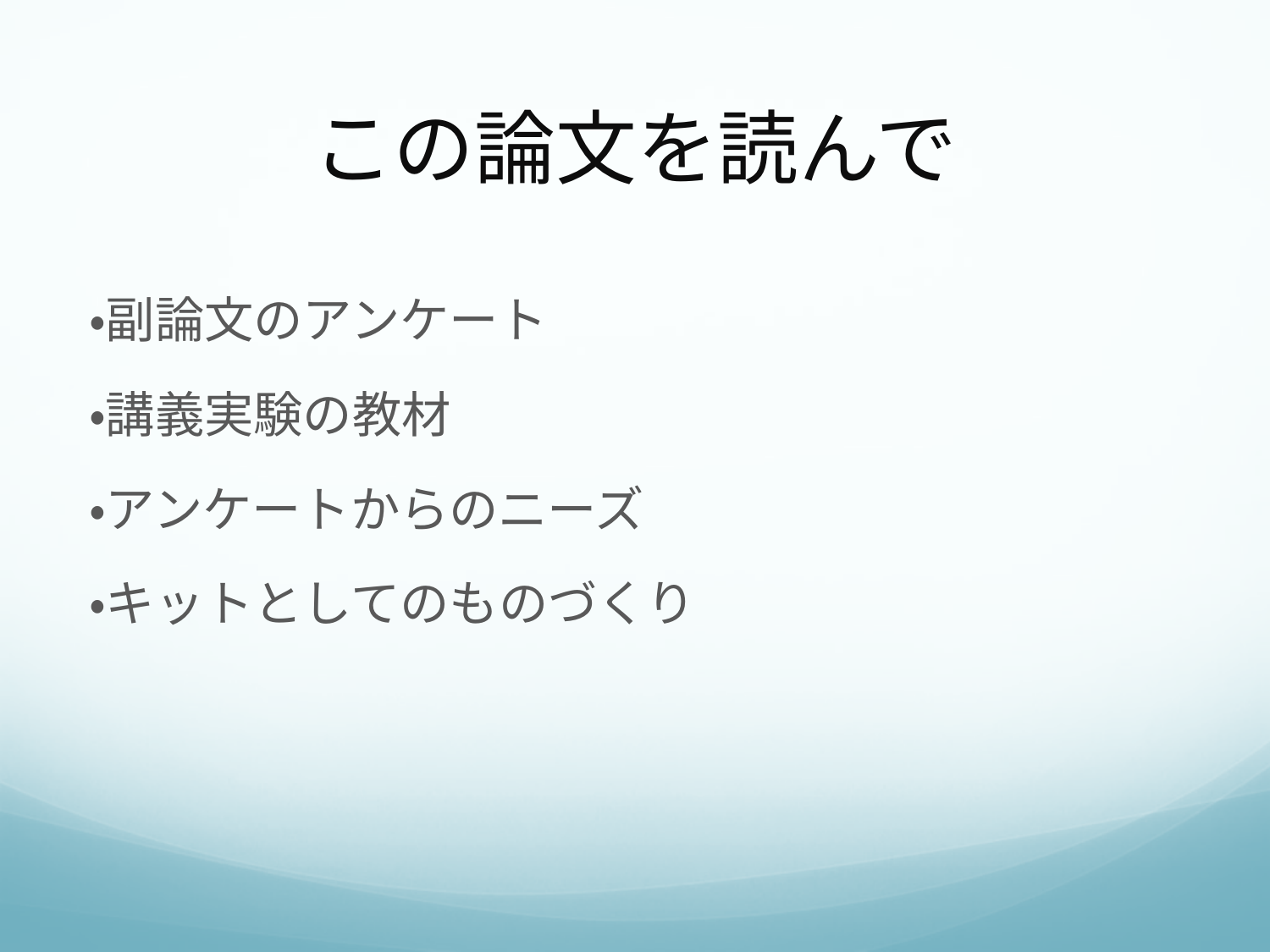

# この論文を読んで
・副論文のアンケート
・講義実験の教材
・アンケートからのニーズ
・キットとしてのものづくり